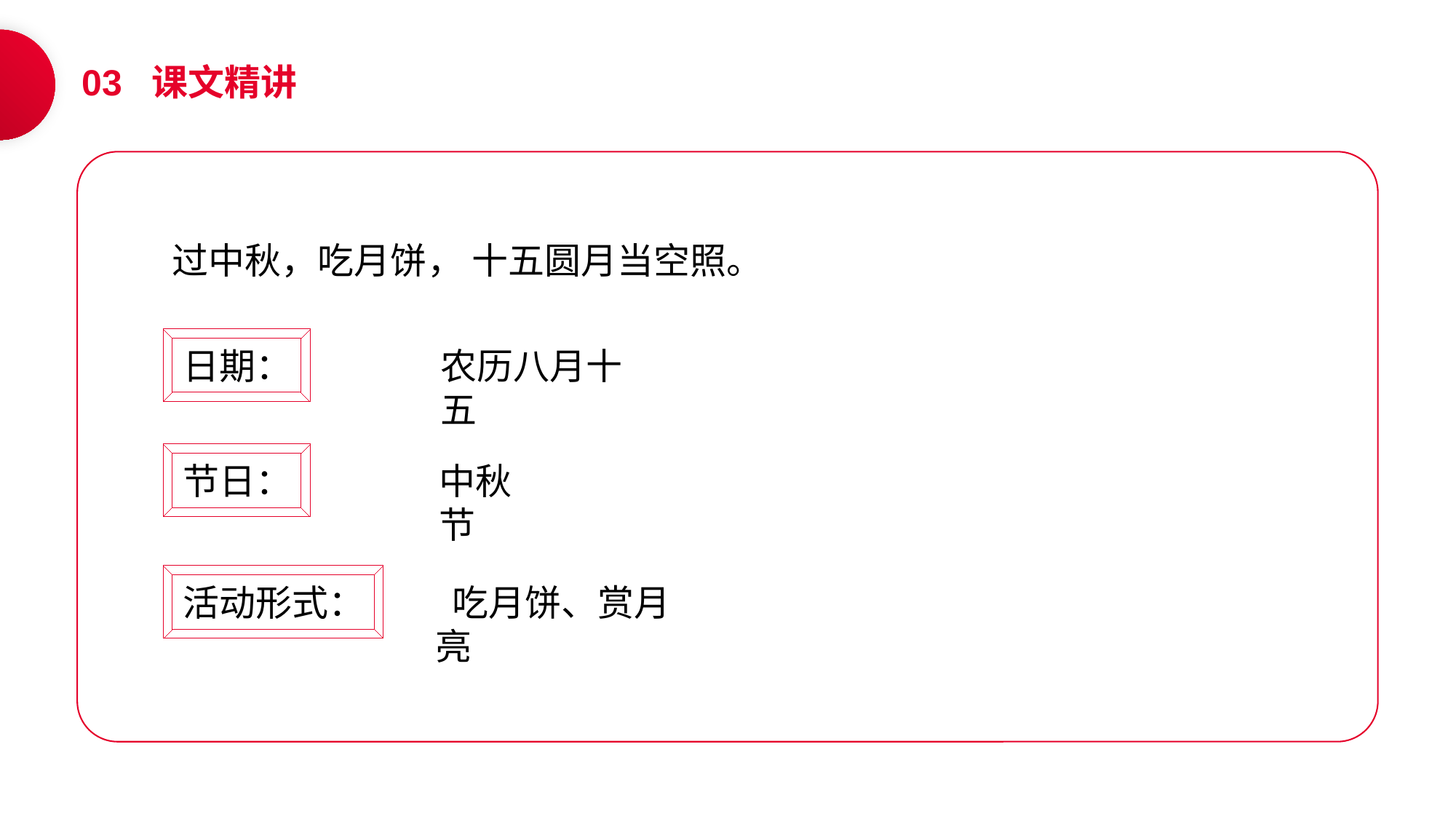

03  课文精讲
过中秋，吃月饼， 十五圆月当空照。
日期：
农历八月十五
节日：
中秋节
活动形式：
 吃月饼、赏月亮